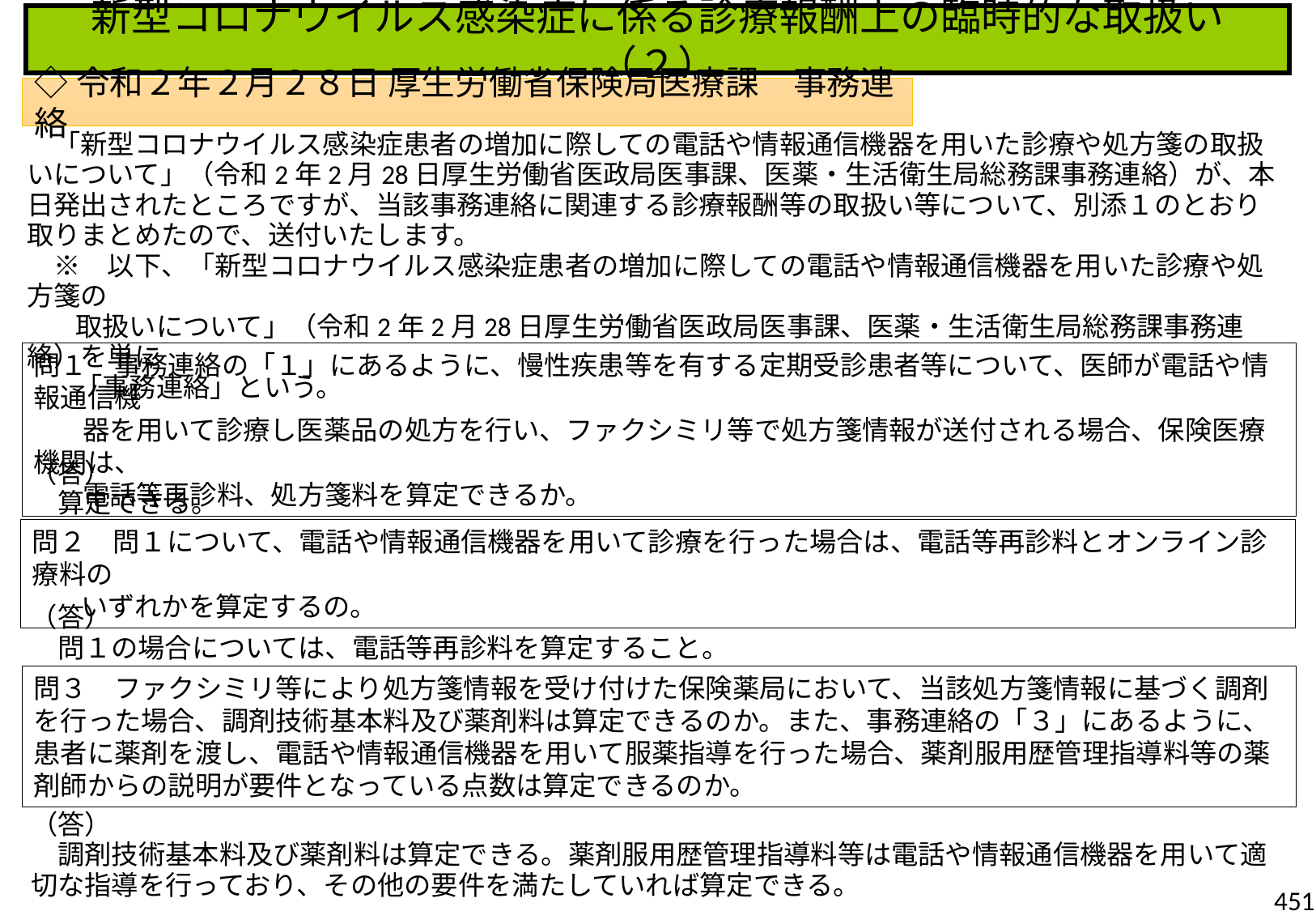

新型コロナウイルス感染症に係る診療報酬上の臨時的な取扱い（２）
◇令和２年２月２８日 厚生労働省保険局医療課　事務連絡
　「新型コロナウイルス感染症患者の増加に際しての電話や情報通信機器を用いた診療や処方箋の取扱いについて」（令和2年2月28日厚生労働省医政局医事課、医薬・生活衛生局総務課事務連絡）が、本日発出されたところですが、当該事務連絡に関連する診療報酬等の取扱い等について、別添１のとおり取りまとめたので、送付いたします。
　※　以下、「新型コロナウイルス感染症患者の増加に際しての電話や情報通信機器を用いた診療や処方箋の
       取扱いについて」（令和2年2月28日厚生労働省医政局医事課、医薬・生活衛生局総務課事務連絡）を単に
       「事務連絡」という。
問１　事務連絡の「１」にあるように、慢性疾患等を有する定期受診患者等について、医師が電話や情報通信機
       器を用いて診療し医薬品の処方を行い、ファクシミリ等で処方箋情報が送付される場合、保険医療機関は、
       電話等再診料、処方箋料を算定できるか。
（答）
　算定できる。
問２　問１について、電話や情報通信機器を用いて診療を行った場合は、電話等再診料とオンライン診療料の
       いずれかを算定するの。
（答）
　問１の場合については、電話等再診料を算定すること。
問３　ファクシミリ等により処方箋情報を受け付けた保険薬局において、当該処方箋情報に基づく調剤を行った場合、調剤技術基本料及び薬剤料は算定できるのか。また、事務連絡の「３」にあるように、患者に薬剤を渡し、電話や情報通信機器を用いて服薬指導を行った場合、薬剤服用歴管理指導料等の薬剤師からの説明が要件となっている点数は算定できるのか。
（答）
　調剤技術基本料及び薬剤料は算定できる。薬剤服用歴管理指導料等は電話や情報通信機器を用いて適切な指導を行っており、その他の要件を満たしていれば算定できる。
451